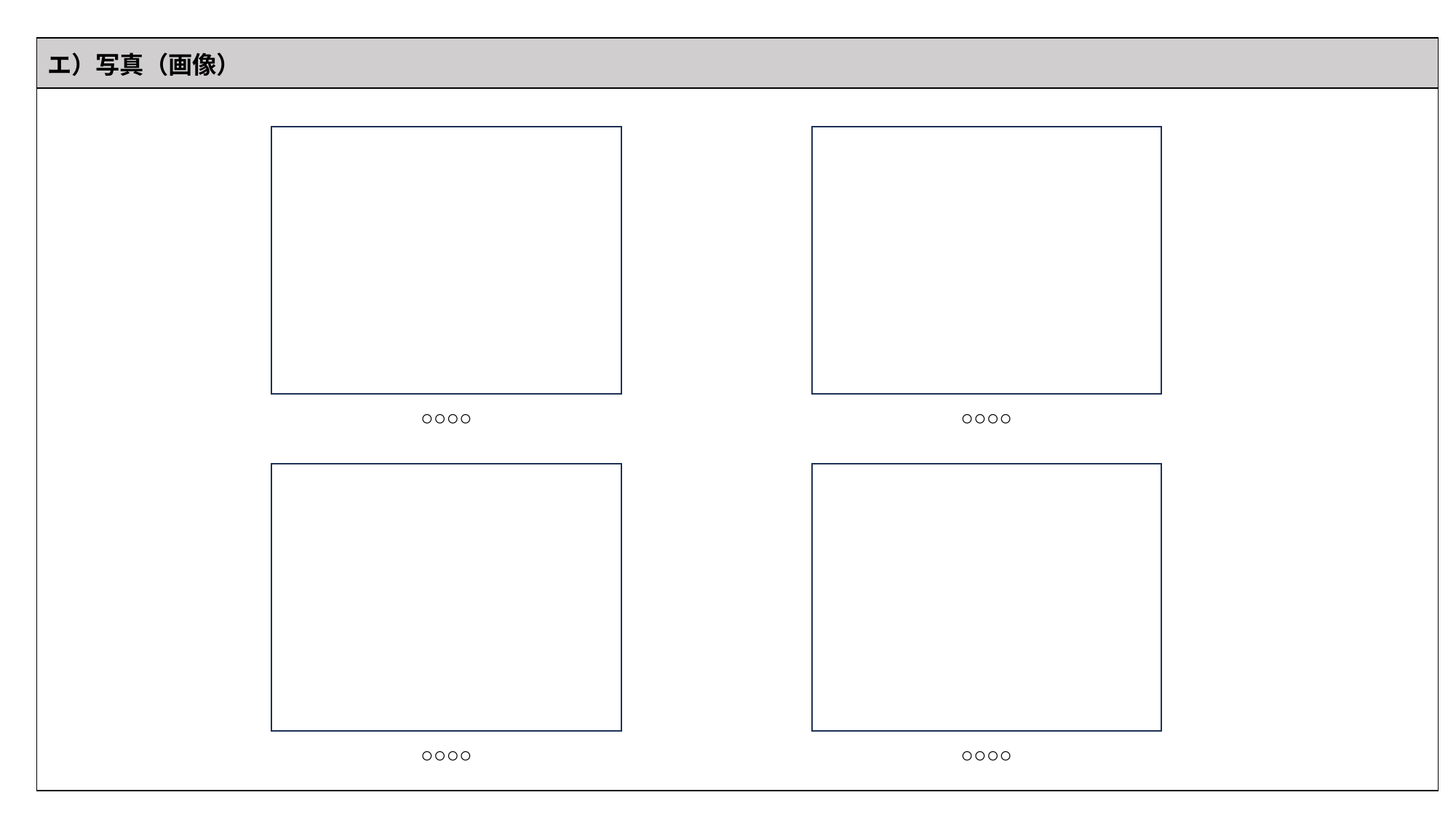

| エ）写真（画像） |
| --- |
|  |

○○○○
○○○○

○○○○
○○○○